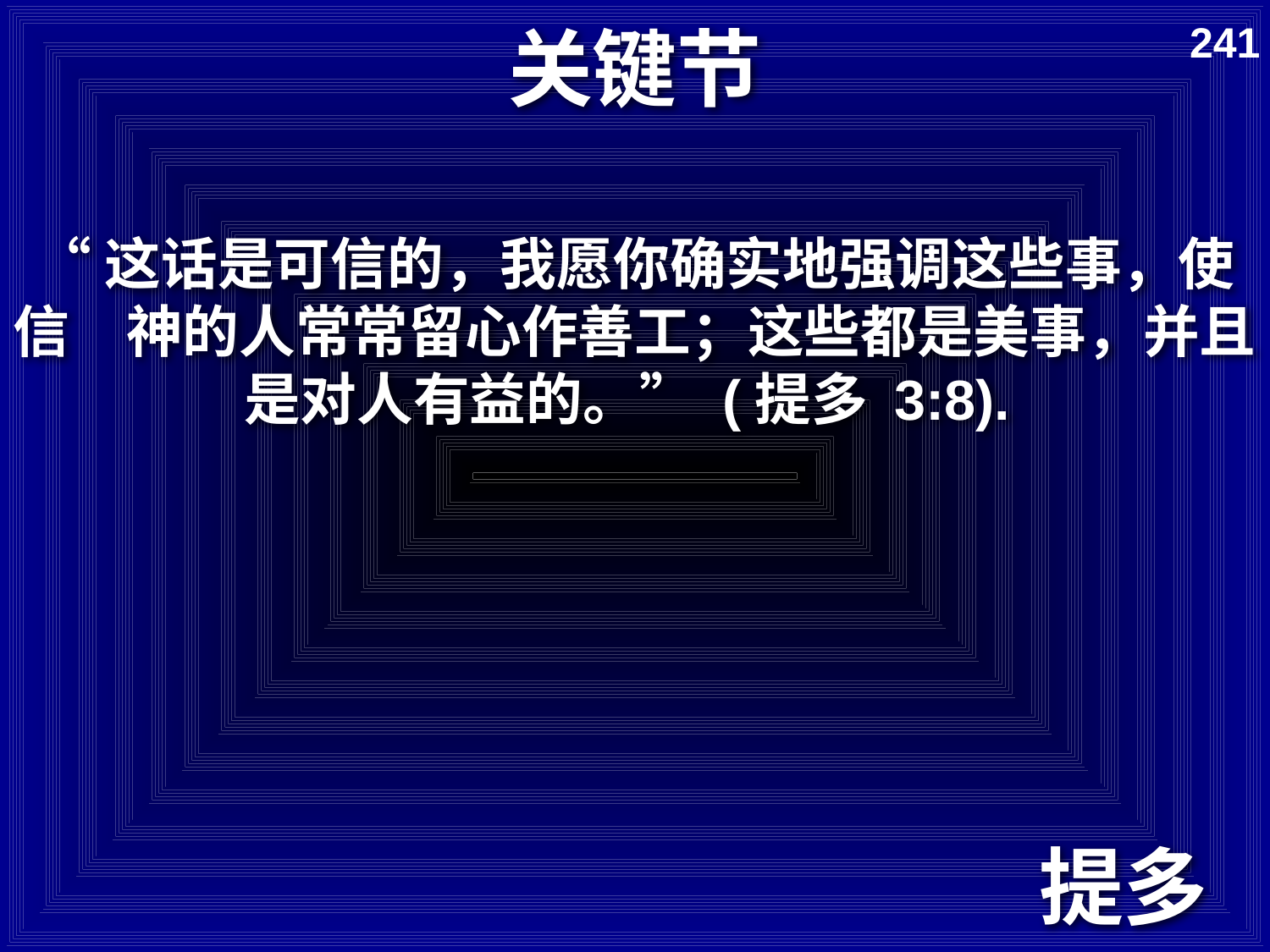

# 关键节
241

“这话是可信的，我愿你确实地强调这些事，使信　神的人常常留心作善工；这些都是美事，并且是对人有益的。” (提多 3:8).
提多